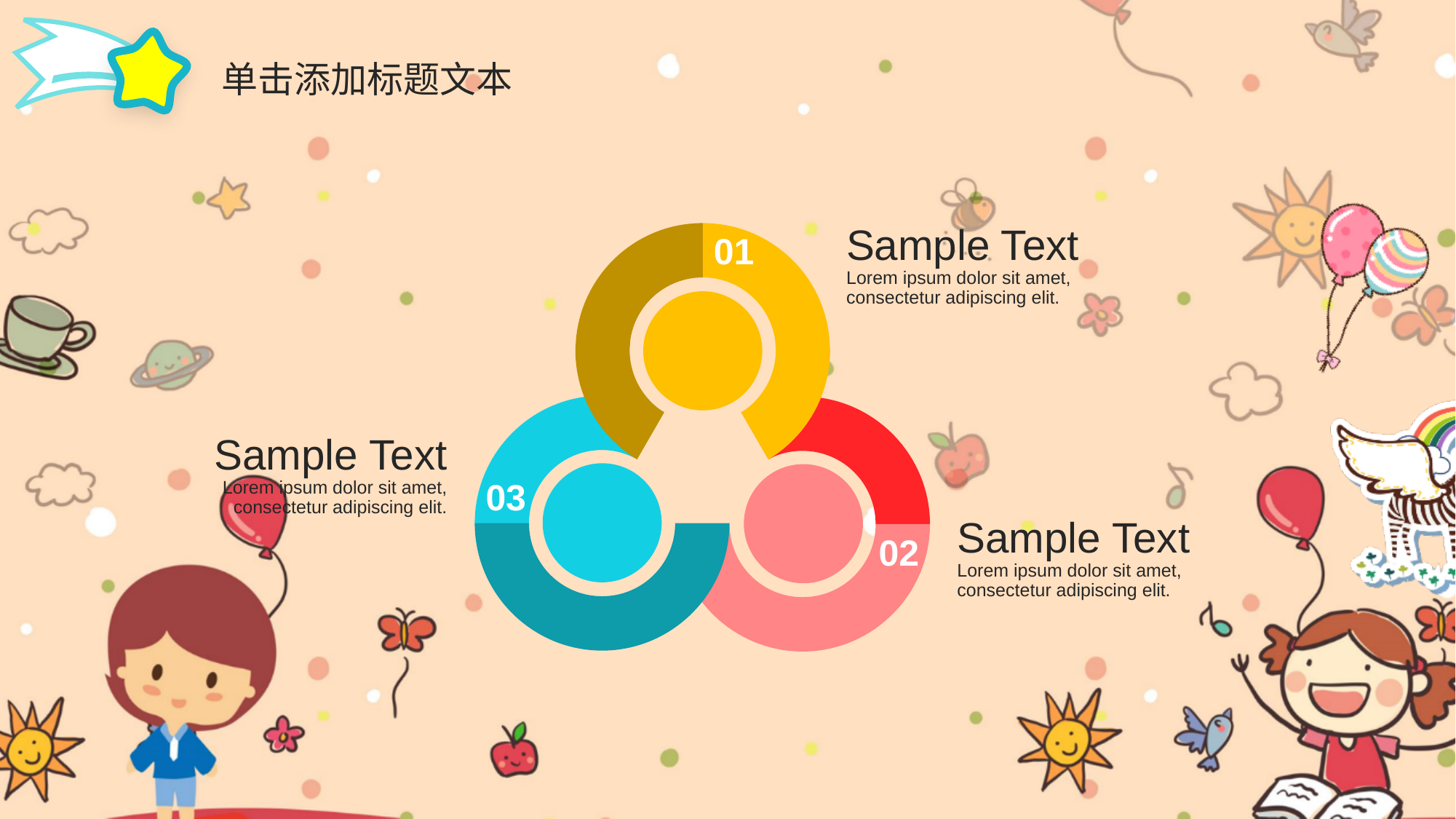

单击添加标题文本
Sample Text
Lorem ipsum dolor sit amet, consectetur adipiscing elit.

01

03

02
Sample Text
Lorem ipsum dolor sit amet, consectetur adipiscing elit.
Sample Text
Lorem ipsum dolor sit amet, consectetur adipiscing elit.